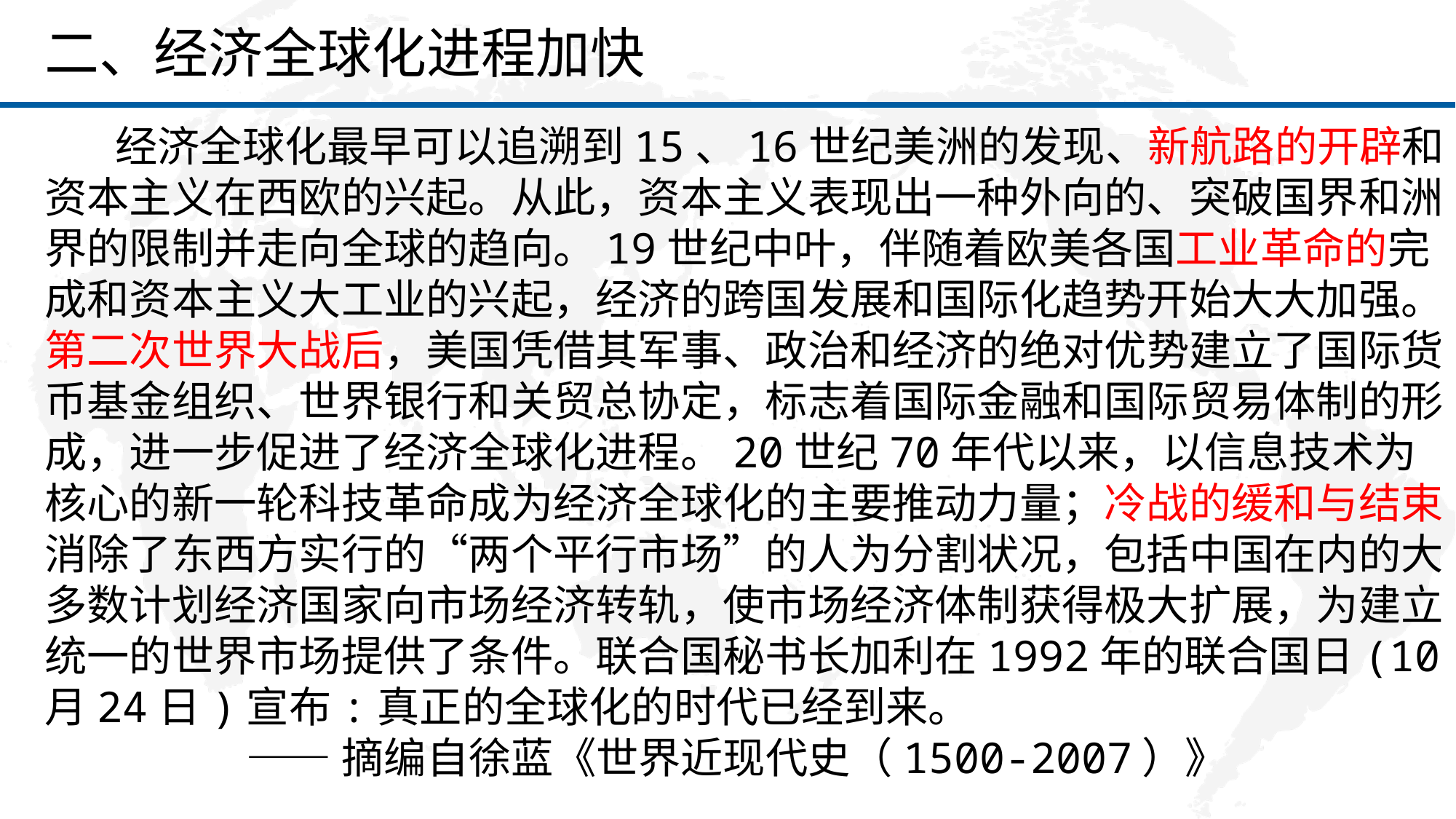

二、经济全球化进程加快
   经济全球化最早可以追溯到15、16世纪美洲的发现、新航路的开辟和资本主义在西欧的兴起。从此，资本主义表现出一种外向的、突破国界和洲界的限制并走向全球的趋向。19世纪中叶，伴随着欧美各国工业革命的完成和资本主义大工业的兴起，经济的跨国发展和国际化趋势开始大大加强。第二次世界大战后，美国凭借其军事、政治和经济的绝对优势建立了国际货币基金组织、世界银行和关贸总协定，标志着国际金融和国际贸易体制的形成，进一步促进了经济全球化进程。20世纪70年代以来，以信息技术为核心的新一轮科技革命成为经济全球化的主要推动力量；冷战的缓和与结束消除了东西方实行的“两个平行市场”的人为分割状况，包括中国在内的大多数计划经济国家向市场经济转轨，使市场经济体制获得极大扩展，为建立统一的世界市场提供了条件。联合国秘书长加利在1992年的联合国日(10月24日)宣布:真正的全球化的时代已经到来。
                  ——摘编自徐蓝《世界近现代史（1500-2007）》